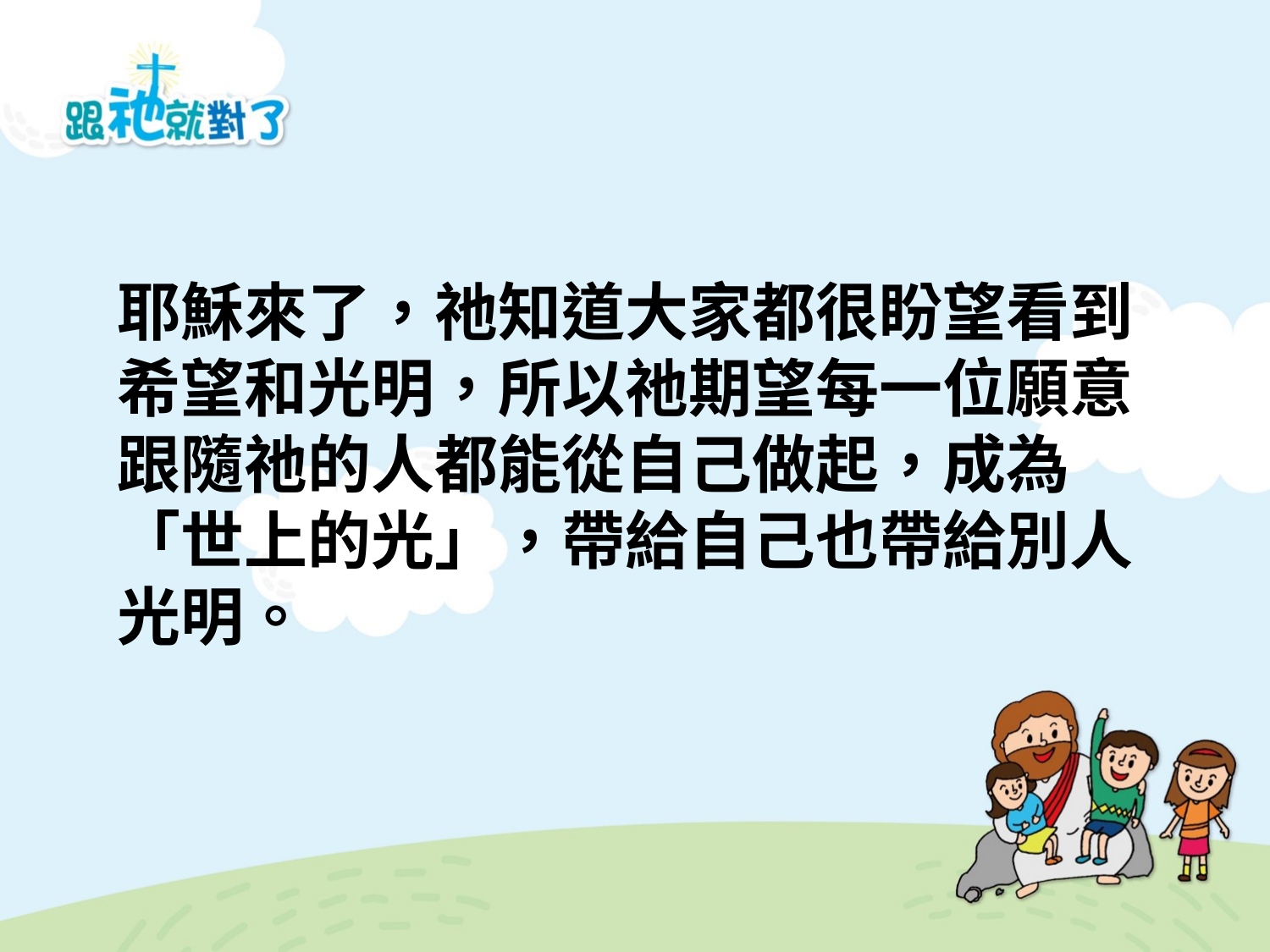

耶穌來了，祂知道大家都很盼望看到希望和光明，所以祂期望每一位願意跟隨祂的人都能從自己做起，成為「世上的光」，帶給自己也帶給別人光明。